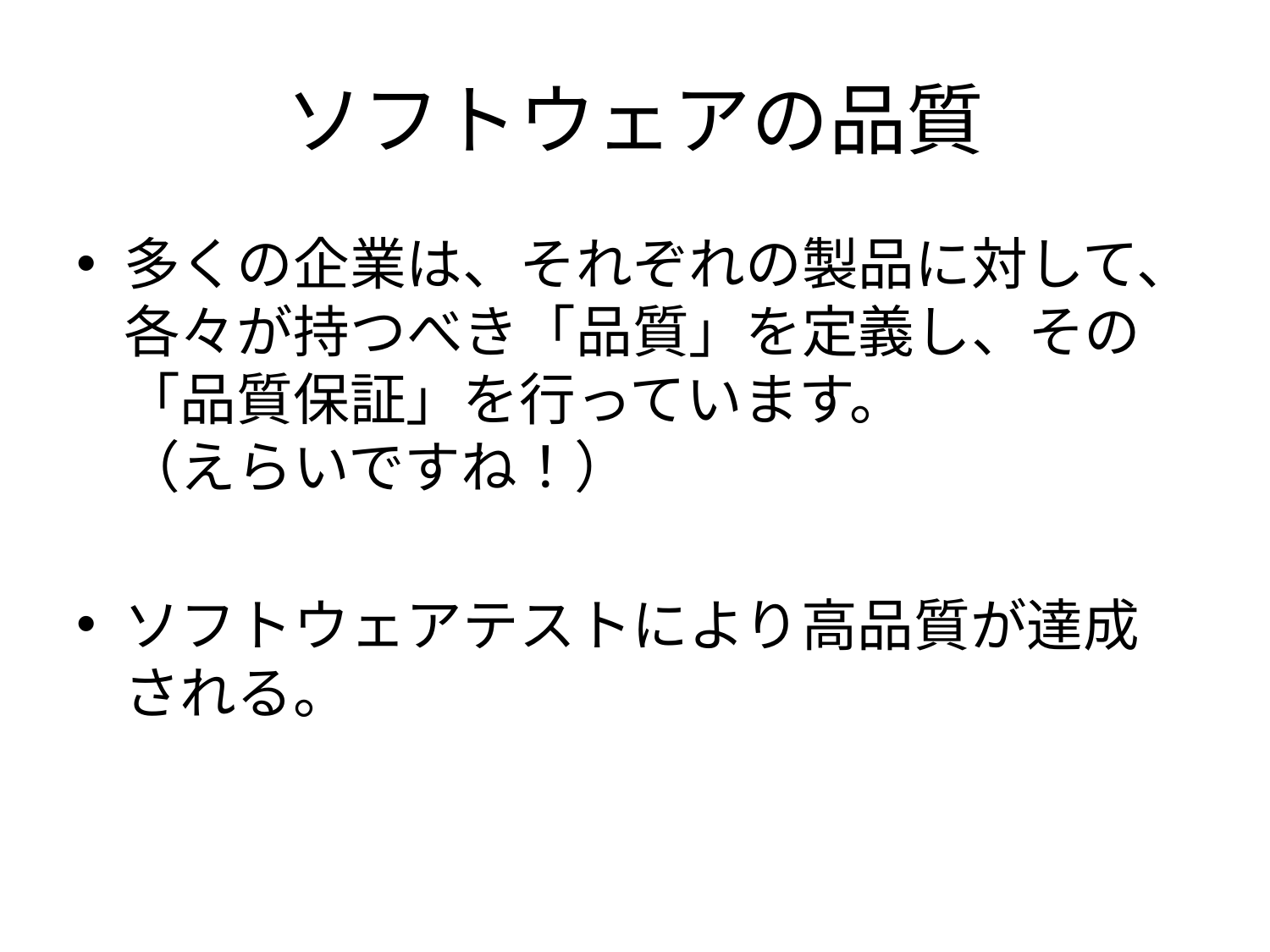

# ソフトウェアの品質
多くの企業は、それぞれの製品に対して、各々が持つべき「品質」を定義し、その「品質保証」を行っています。
（えらいですね！）

ソフトウェアテストにより高品質が達成される。